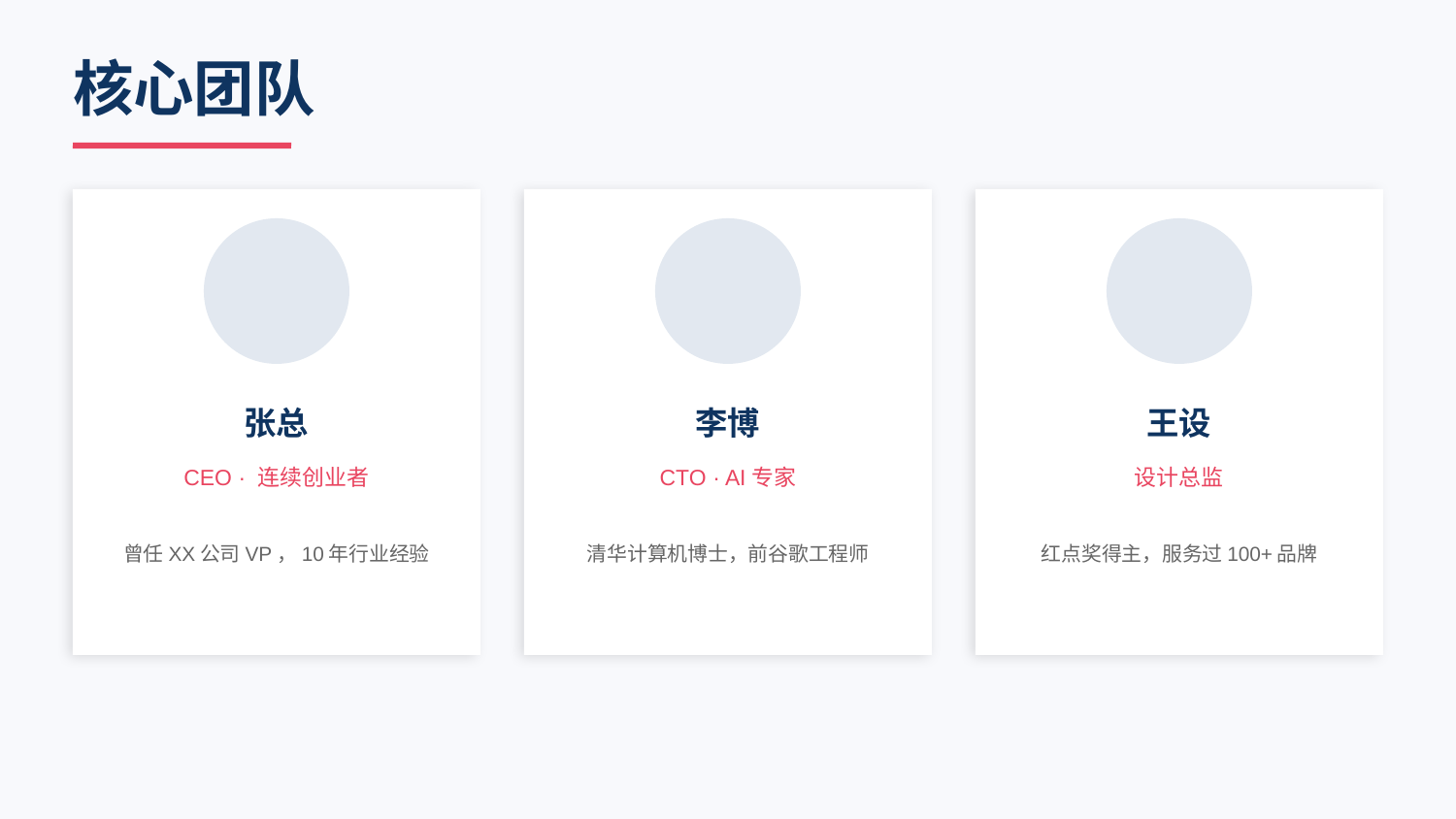

核心团队

张总
李博
王设
CEO · 连续创业者
CTO · AI专家
设计总监
曾任XX公司VP，10年行业经验
清华计算机博士，前谷歌工程师
红点奖得主，服务过100+品牌